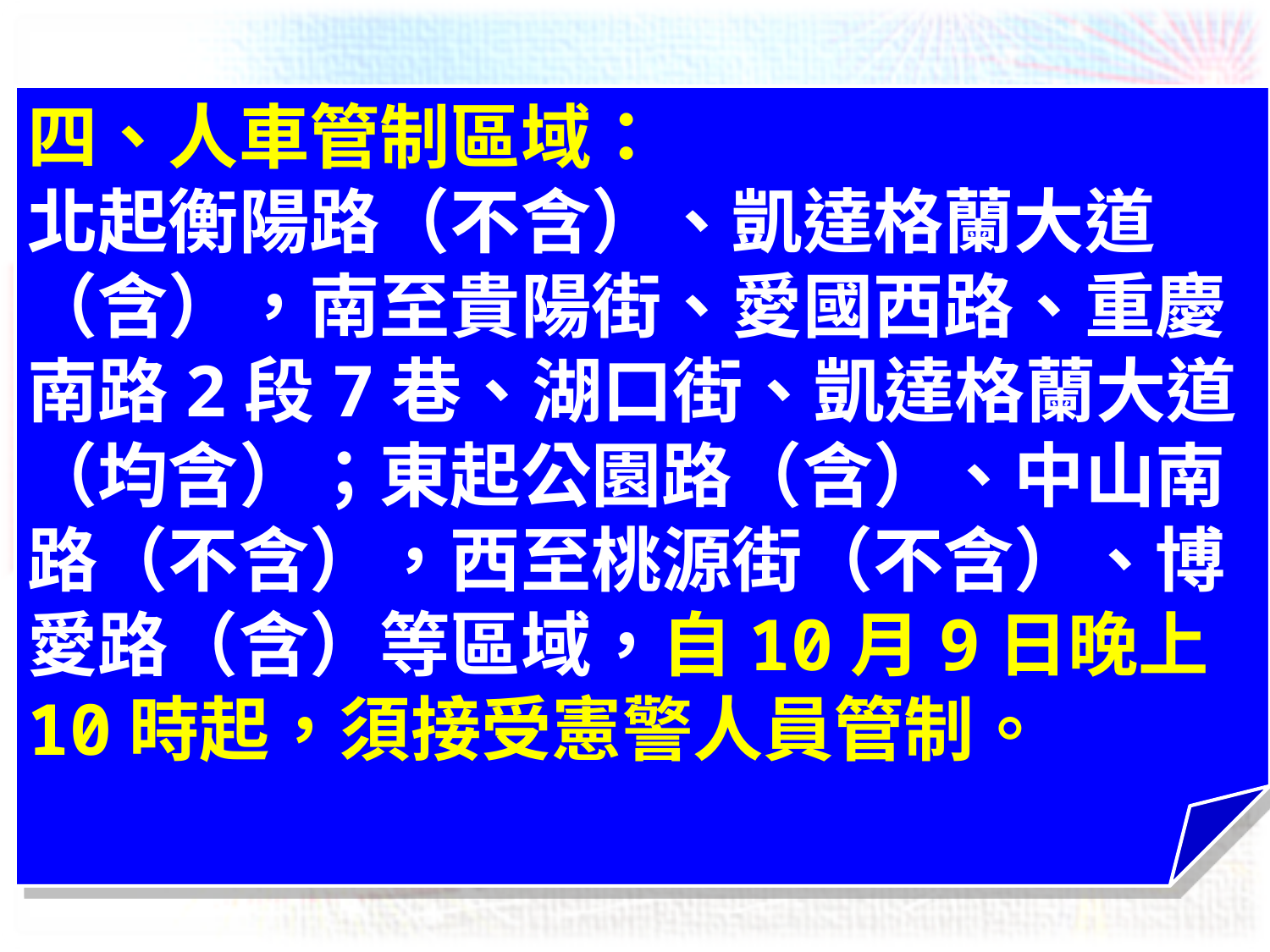

四、人車管制區域：
北起衡陽路（不含）、凱達格蘭大道（含），南至貴陽街、愛國西路、重慶南路2段7巷、湖口街、凱達格蘭大道（均含）；東起公園路（含）、中山南路（不含），西至桃源街（不含）、博愛路（含）等區域，自10月9日晚上10時起，須接受憲警人員管制。